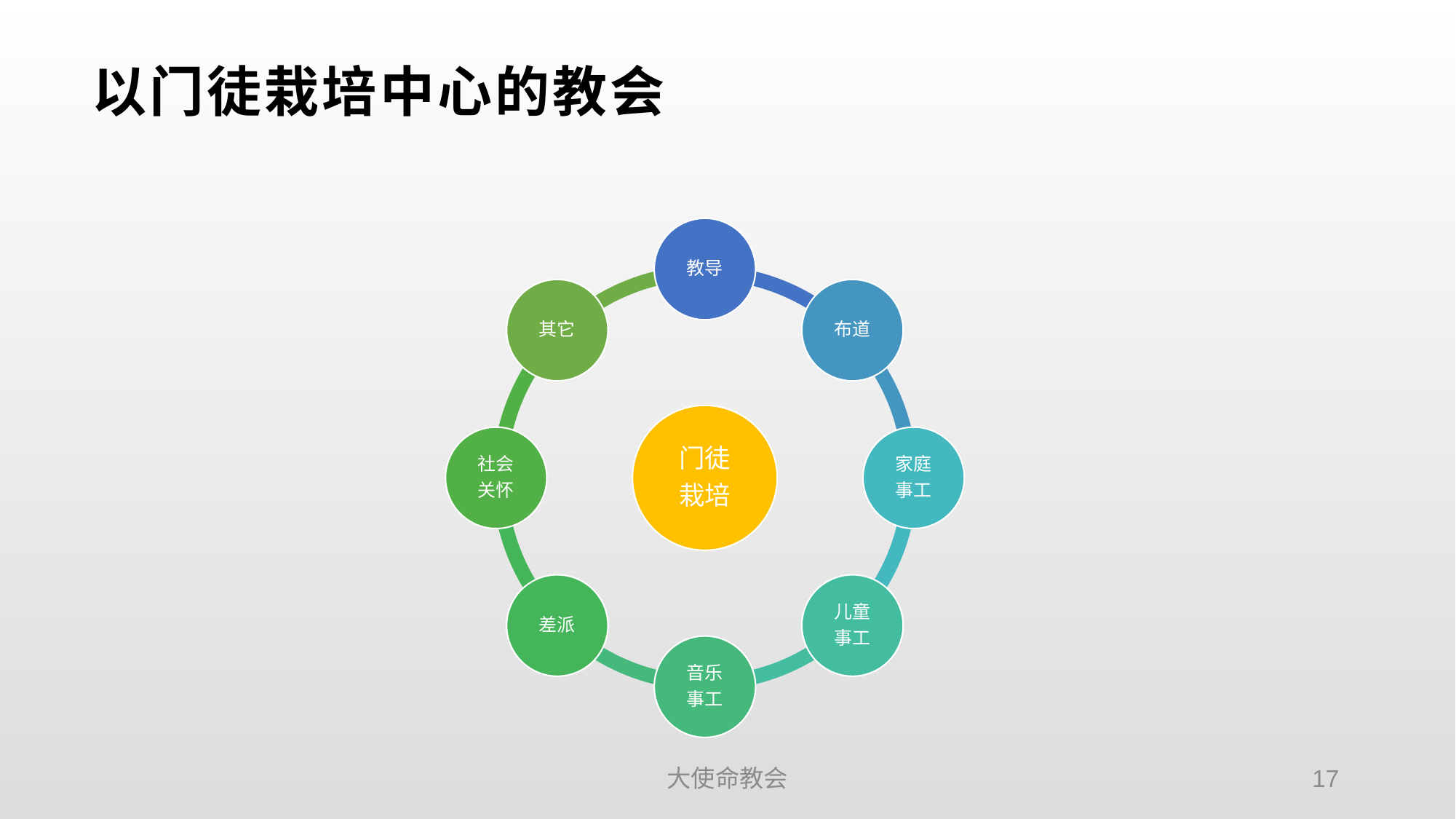

# 以门徒栽培中心的教会
门徒
栽培
教导
布道
家庭
事工
儿童
事工
音乐
事工
差派
社会
关怀
其它
大使命教会
17